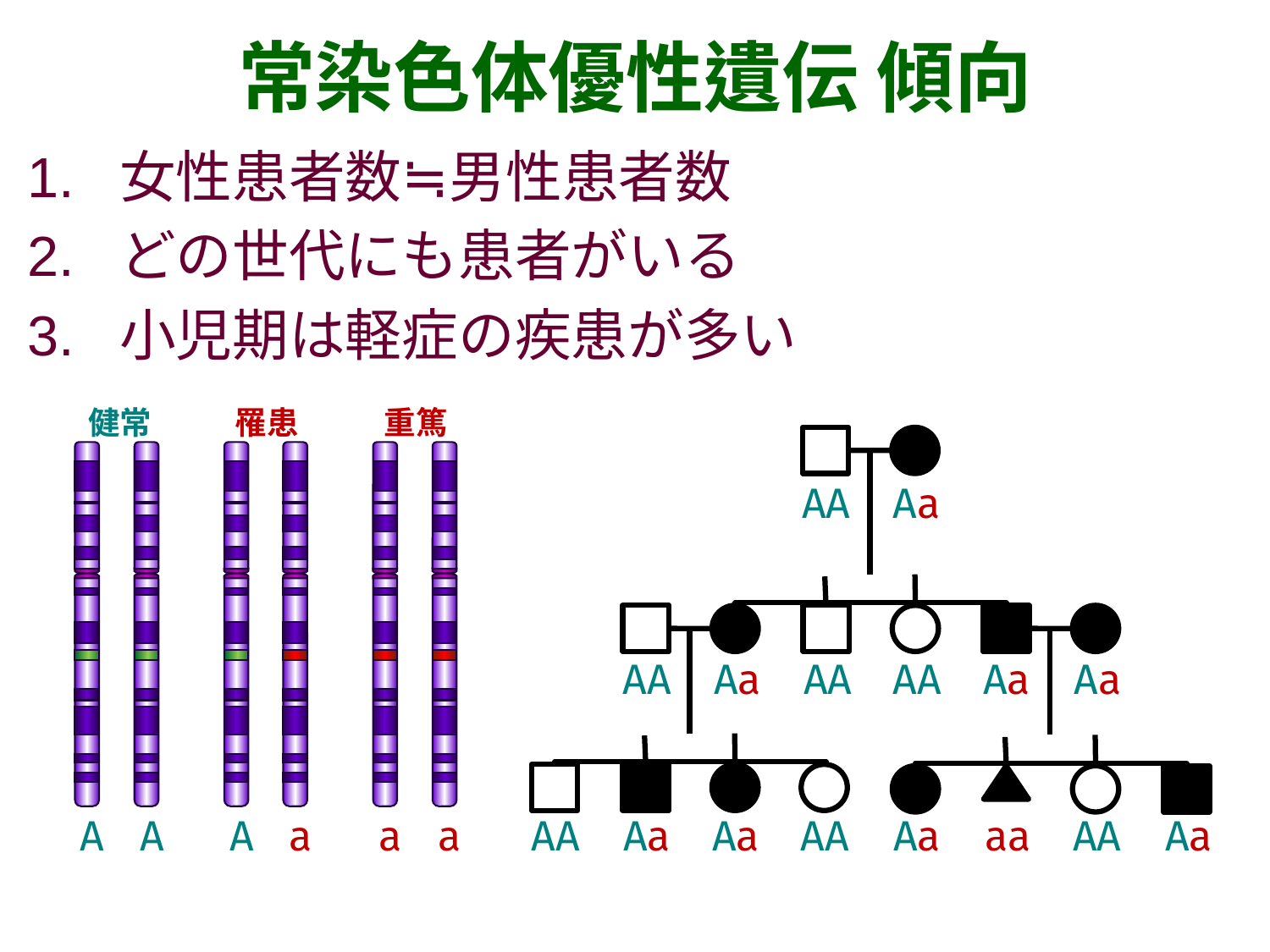

常染色体優性遺伝 傾向

女性患者数≒男性患者数
どの世代にも患者がいる
小児期は軽症の疾患が多い
健常
罹患
重篤

A

A

A

a

a

a
AA
Aa

AA
Aa
AA
AA
Aa
Aa

AA
Aa
Aa
AA
Aa
aa
AA
Aa